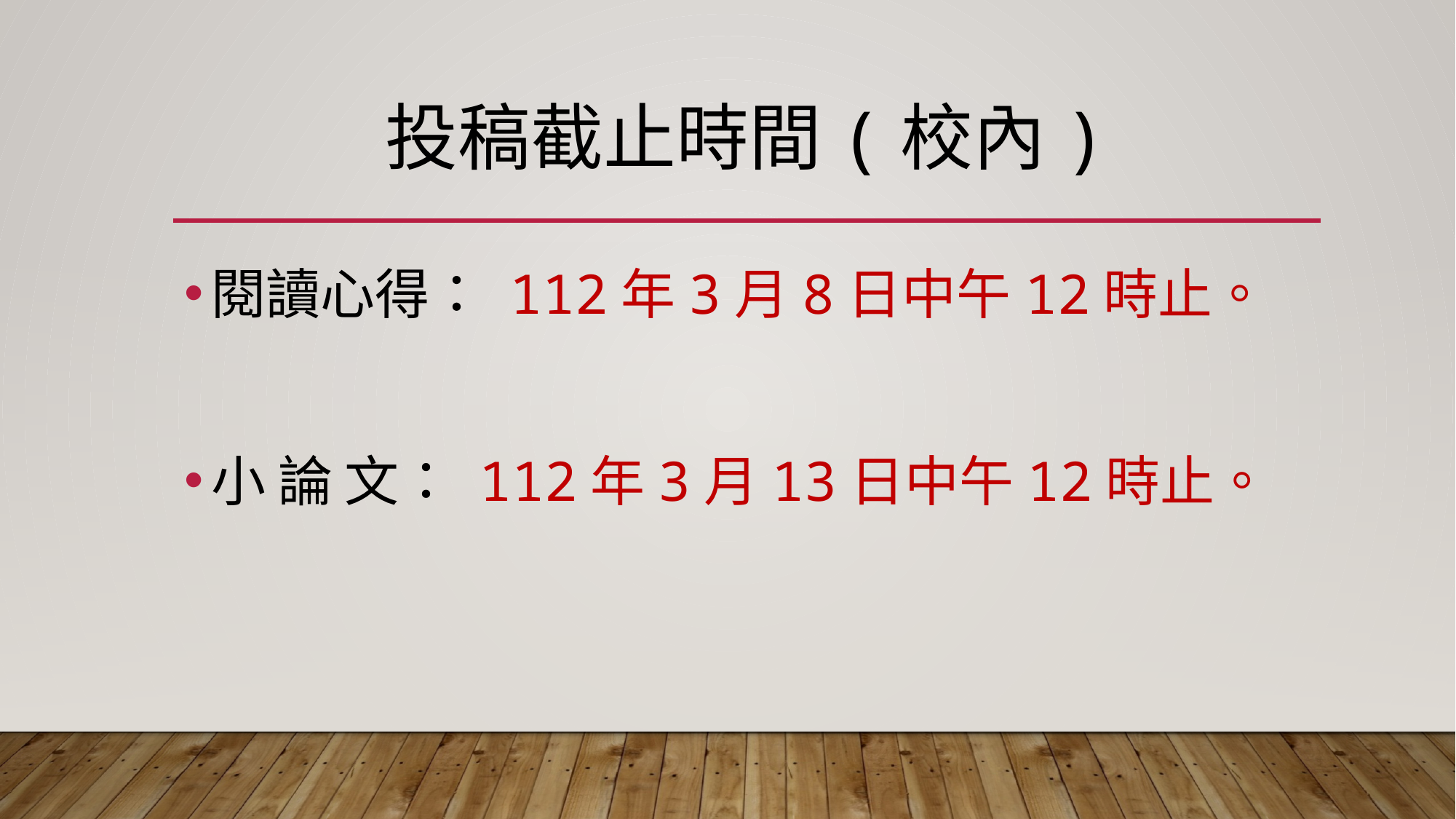

# 投稿截止時間(校內)
閱讀心得： 112年3月8日中午12時止。

小 論 文： 112年3月13日中午12時止。